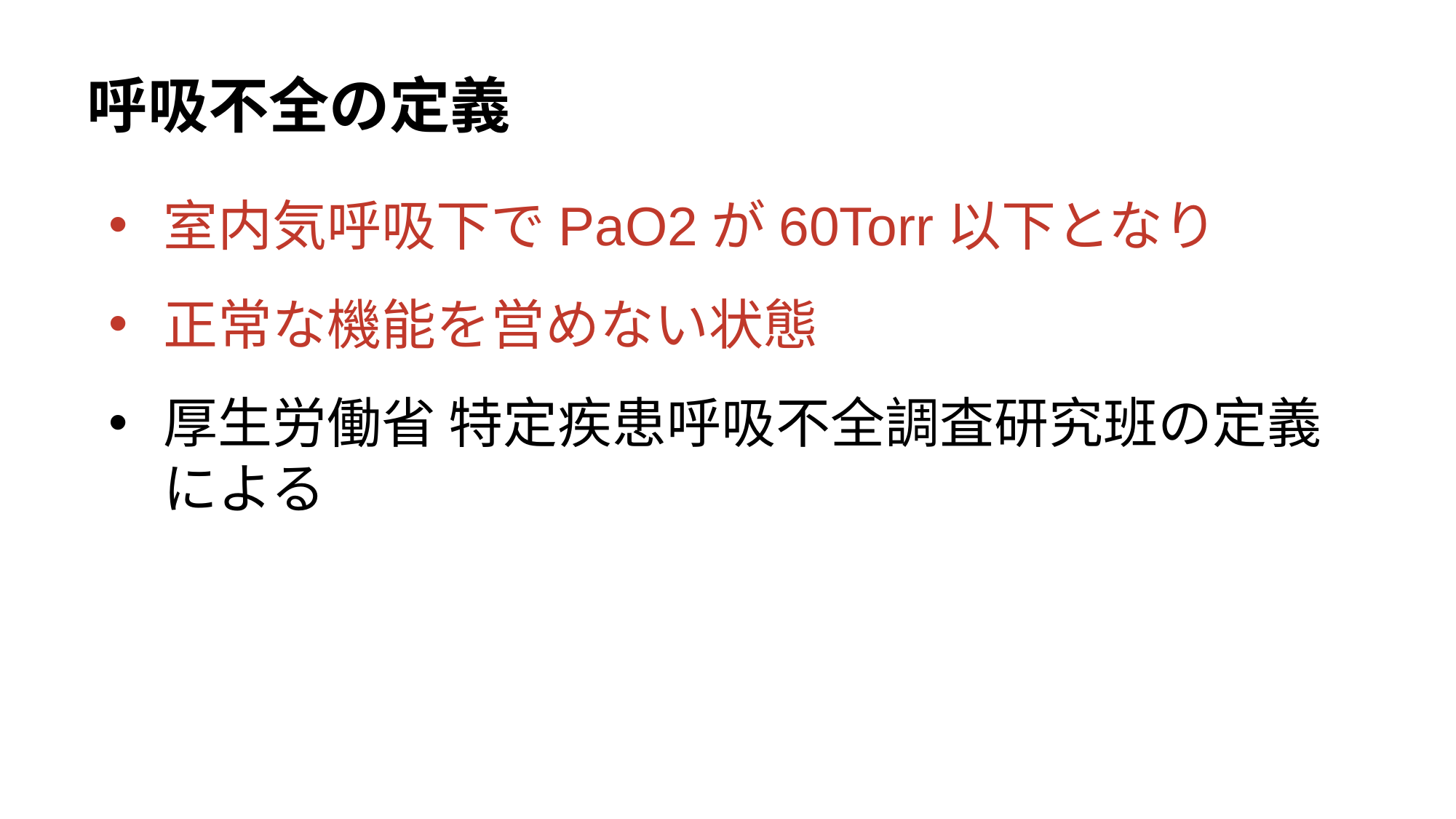

呼吸不全の定義
室内気呼吸下でPaO2が60Torr以下となり
正常な機能を営めない状態
厚生労働省 特定疾患呼吸不全調査研究班の定義による